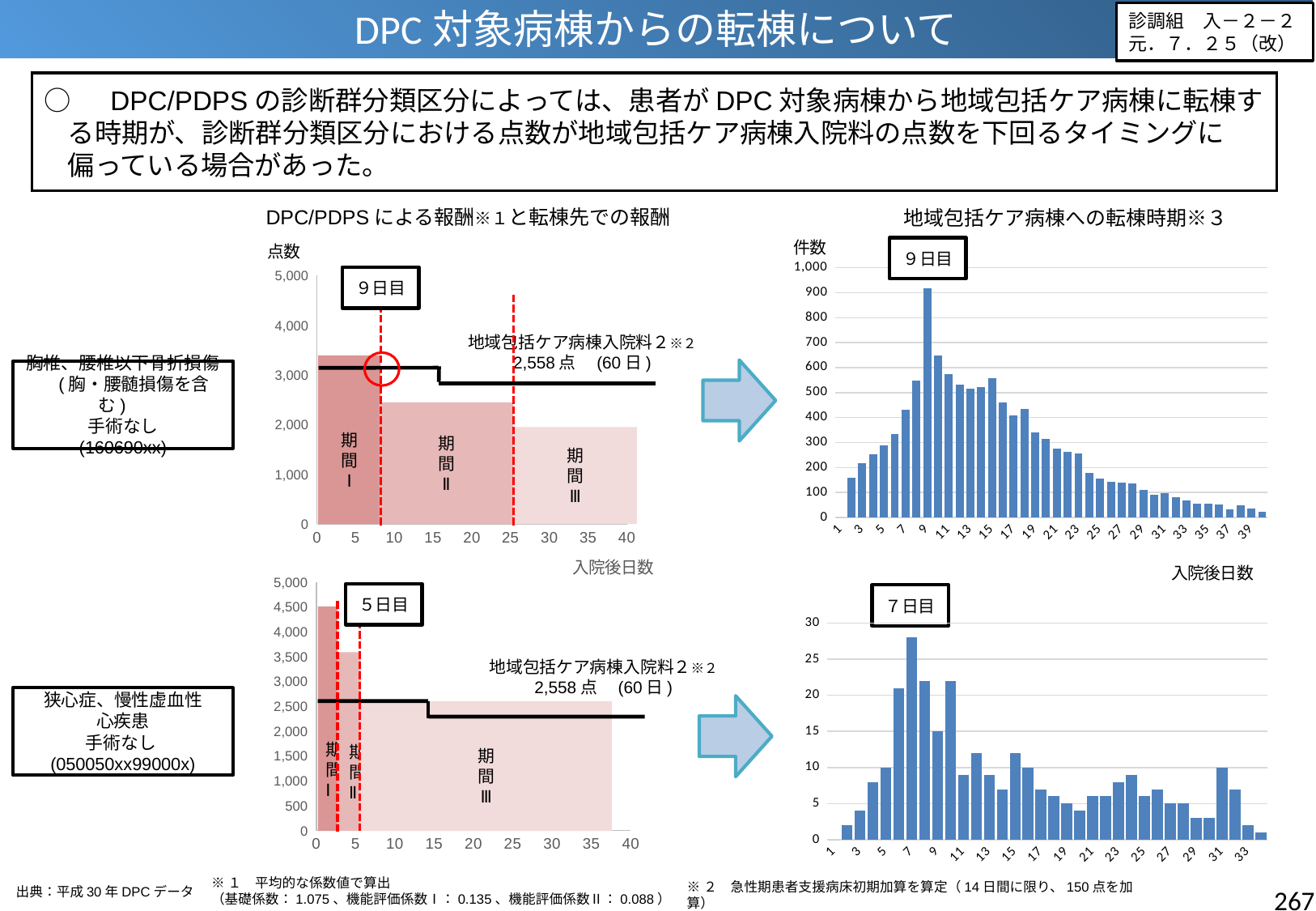

DPC対象病棟からの転棟について
診調組　入－２－２
元．７．２５（改）
○　DPC/PDPSの診断群分類区分によっては、患者がDPC対象病棟から地域包括ケア病棟に転棟する時期が、診断群分類区分における点数が地域包括ケア病棟入院料の点数を下回るタイミングに偏っている場合があった。

### Chart: 地域包括ケア病棟への転棟時期※３

| Category |  |
|---|---|
| 1 | 0.0 |
| 2 | 158.0 |
| 3 | 216.0 |
| 4 | 253.0 |
| 5 | 289.0 |
| 6 | 334.0 |
| 7 | 431.0 |
| 8 | 549.0 |
| 9 | 917.0 |
| 10 | 648.0 |
| 11 | 573.0 |
| 12 | 533.0 |
| 13 | 517.0 |
| 14 | 521.0 |
| 15 | 559.0 |
| 16 | 462.0 |
| 17 | 410.0 |
| 18 | 434.0 |
| 19 | 340.0 |
| 20 | 313.0 |
| 21 | 276.0 |
| 22 | 263.0 |
| 23 | 257.0 |
| 24 | 180.0 |
| 25 | 154.0 |
| 26 | 142.0 |
| 27 | 139.0 |
| 28 | 137.0 |
| 29 | 111.0 |
| 30 | 91.0 |
| 31 | 98.0 |
| 32 | 80.0 |
| 33 | 67.0 |
| 34 | 54.0 |
| 35 | 56.0 |
| 36 | 52.0 |
| 37 | 34.0 |
| 38 | 48.0 |
| 39 | 35.0 |
| 40 | 22.0 |
DPC/PDPSによる報酬※１と転棟先での報酬
件数
点数
９日目

### Chart

| Category |  |
|---|---|
９日目
地域包括ケア病棟入院料２※２
2,558点　(60日)

期
間
Ⅰ

胸椎、腰椎以下骨折損傷　(胸・腰髄損傷を含む)
手術なし
(160690xx)
期
間
Ⅱ
期
間
Ⅲ

### Chart

| Category |  |
|---|---|
５日目
７日目

期
間
Ⅰ

### Chart

| Category | 件数 |
|---|---|
| 1 | 0.0 |
| 2 | 2.0 |
| 3 | 4.0 |
| 4 | 8.0 |
| 5 | 10.0 |
| 6 | 21.0 |
| 7 | 28.0 |
| 8 | 22.0 |
| 9 | 15.0 |
| 10 | 22.0 |
| 11 | 9.0 |
| 12 | 12.0 |
| 13 | 9.0 |
| 14 | 7.0 |
| 15 | 12.0 |
| 16 | 10.0 |
| 17 | 7.0 |
| 18 | 6.0 |
| 19 | 5.0 |
| 20 | 4.0 |
| 21 | 6.0 |
| 22 | 6.0 |
| 23 | 8.0 |
| 24 | 9.0 |
| 25 | 6.0 |
| 26 | 7.0 |
| 27 | 5.0 |
| 28 | 5.0 |
| 29 | 3.0 |
| 30 | 3.0 |
| 31 | 10.0 |
| 32 | 7.0 |
| 33 | 2.0 |
| 34 | 1.0 |
地域包括ケア病棟入院料２※２
2,558点　(60日)

期
間
Ⅱ
狭心症、慢性虚血性
心疾患
手術なし(050050xx99000x)

期
間
Ⅲ
※１　平均的な係数値で算出
（基礎係数：1.075、機能評価係数Ⅰ：0.135、機能評価係数Ⅱ：0.088）
※２　急性期患者支援病床初期加算を算定（14日間に限り、150点を加算）
※３　DPC算定対象病床から地域包括ケア病棟に転棟した症例に限る
267
出典：平成30年DPCデータ